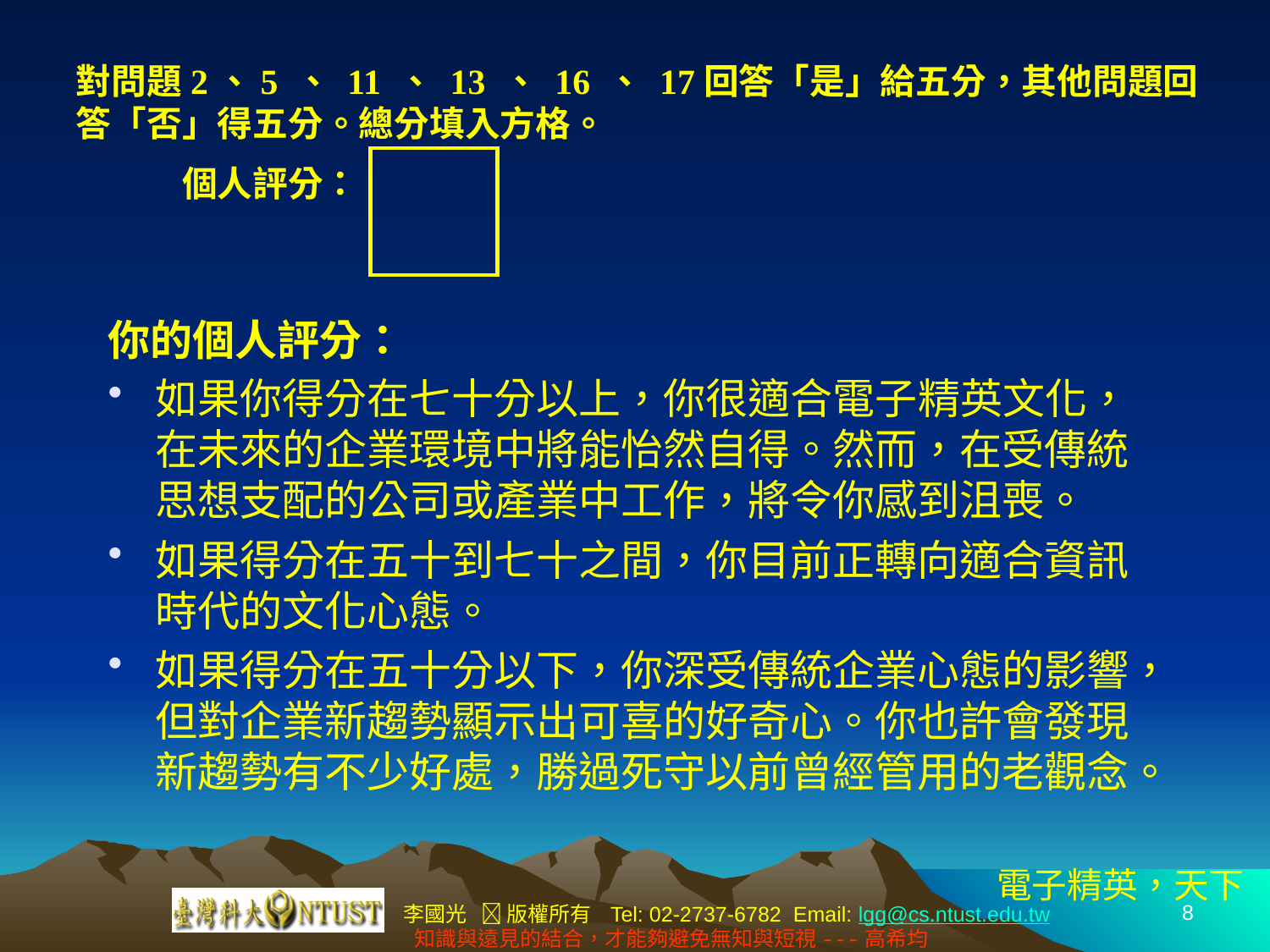

對問題2、5 、 11 、 13 、 16 、 17回答「是」給五分，其他問題回答「否」得五分。總分填入方格。
　　　個人評分：

你的個人評分：
如果你得分在七十分以上，你很適合電子精英文化，在未來的企業環境中將能怡然自得。然而，在受傳統思想支配的公司或產業中工作，將令你感到沮喪。
如果得分在五十到七十之間，你目前正轉向適合資訊時代的文化心態。
如果得分在五十分以下，你深受傳統企業心態的影響，但對企業新趨勢顯示出可喜的好奇心。你也許會發現新趨勢有不少好處，勝過死守以前曾經管用的老觀念。
電子精英，天下
8